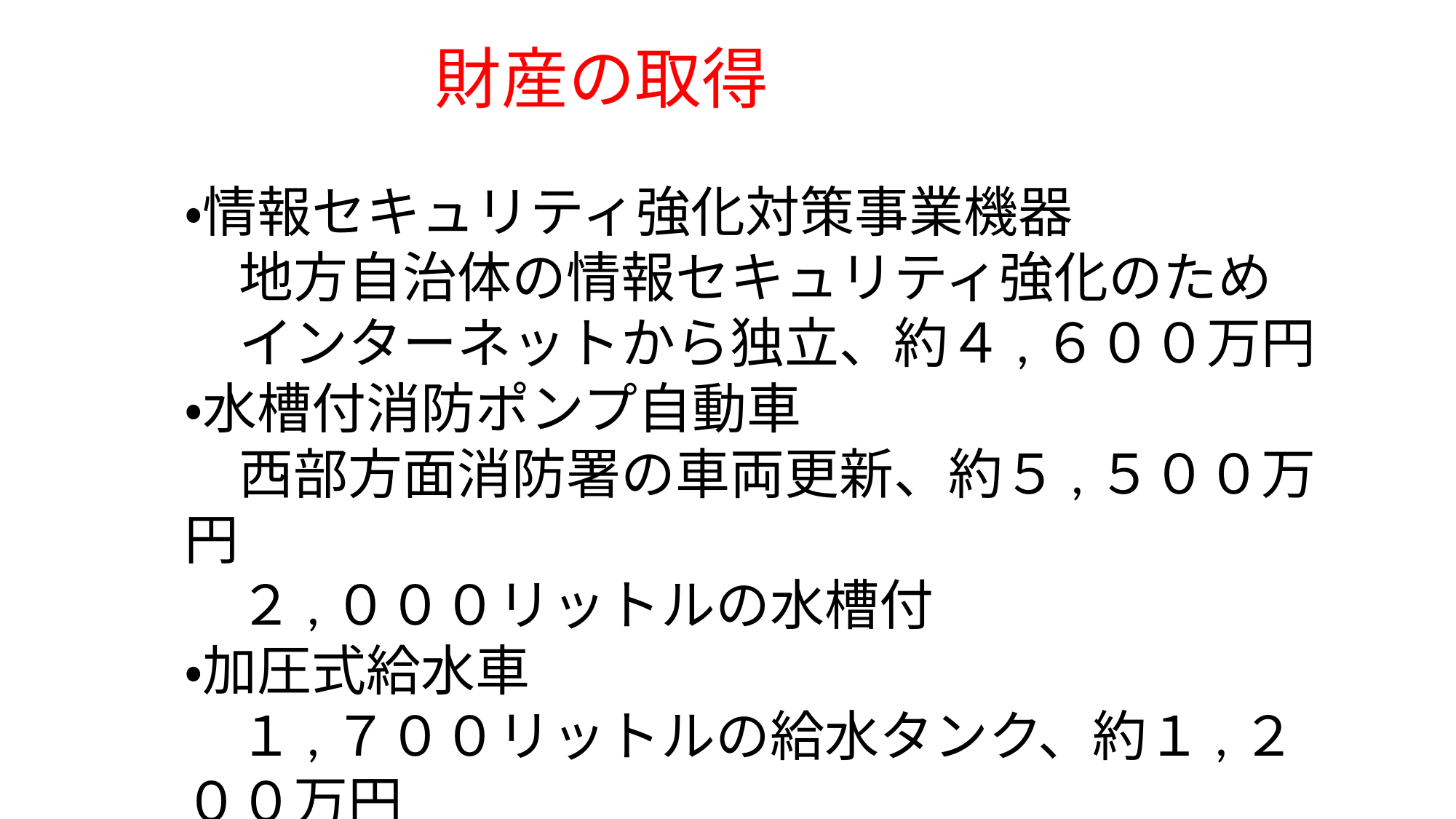

財産の取得
・情報セキュリティ強化対策事業機器
　地方自治体の情報セキュリティ強化のため
　インターネットから独立、約４,６００万円
・水槽付消防ポンプ自動車
　西部方面消防署の車両更新、約５,５００万円
　２,０００リットルの水槽付
・加圧式給水車
　１,７００リットルの給水タンク、約１,２００万円